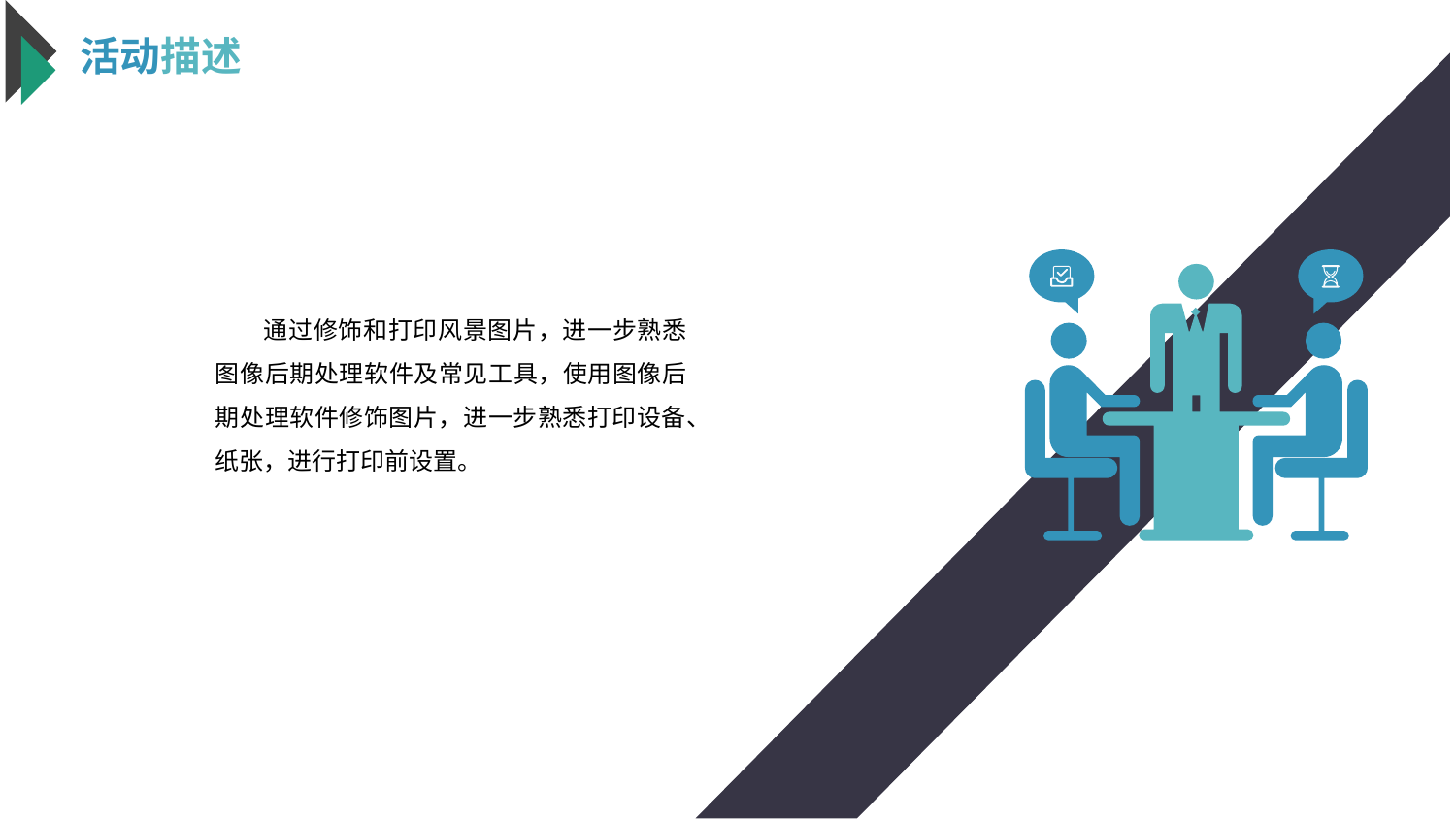

活动描述

       通过修饰和打印风景图片，进一步熟悉图像后期处理软件及常见工具，使用图像后期处理软件修饰图片，进一步熟悉打印设备、纸张，进行打印前设置。